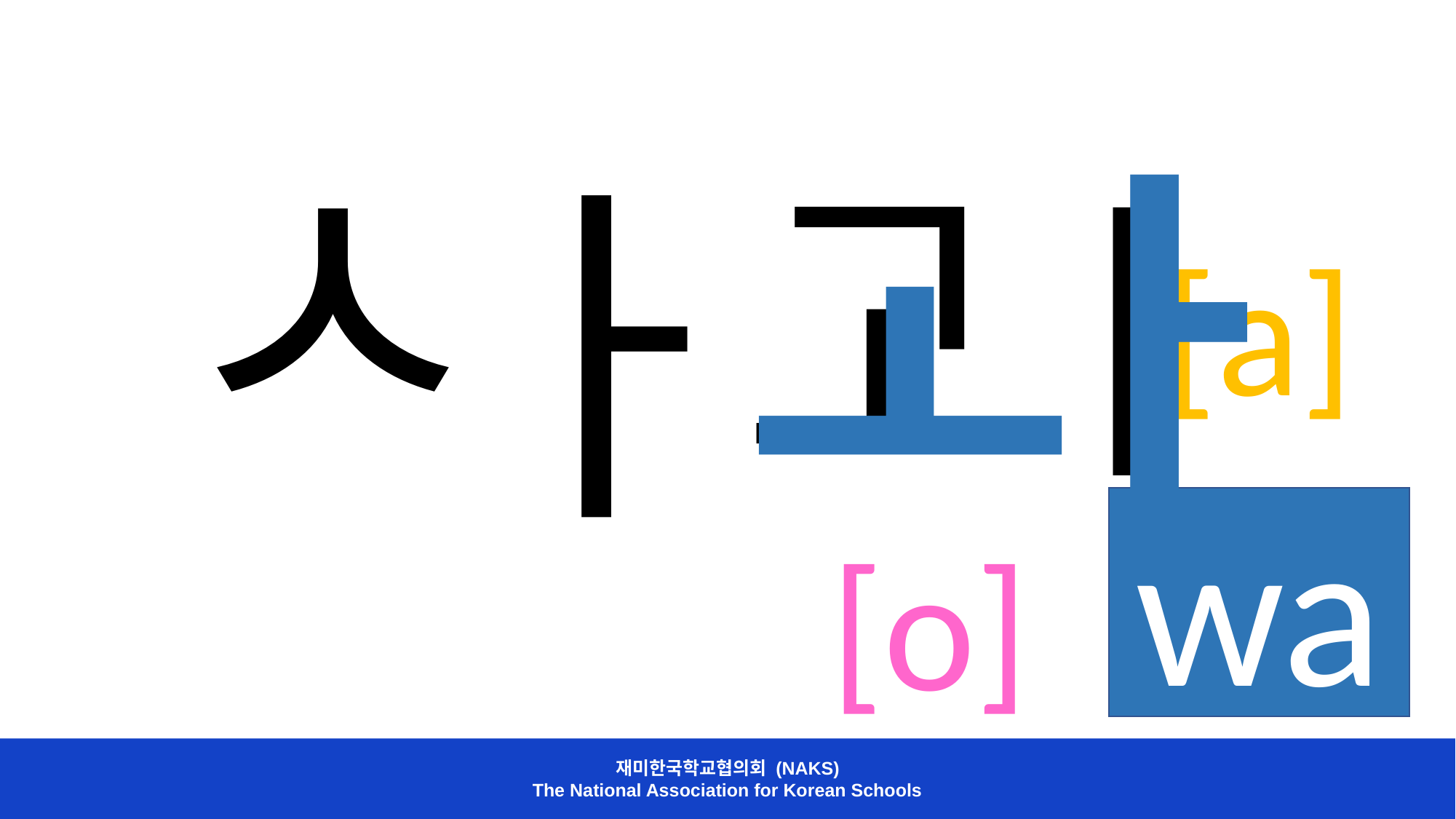

ㅏ
ㅗ
ㄱ
ㅏ
ㅅ
ㅏ
[a]
ㅗ
wa
[o]
재미한국학교협의회 (NAKS)
The National Association for Korean Schools